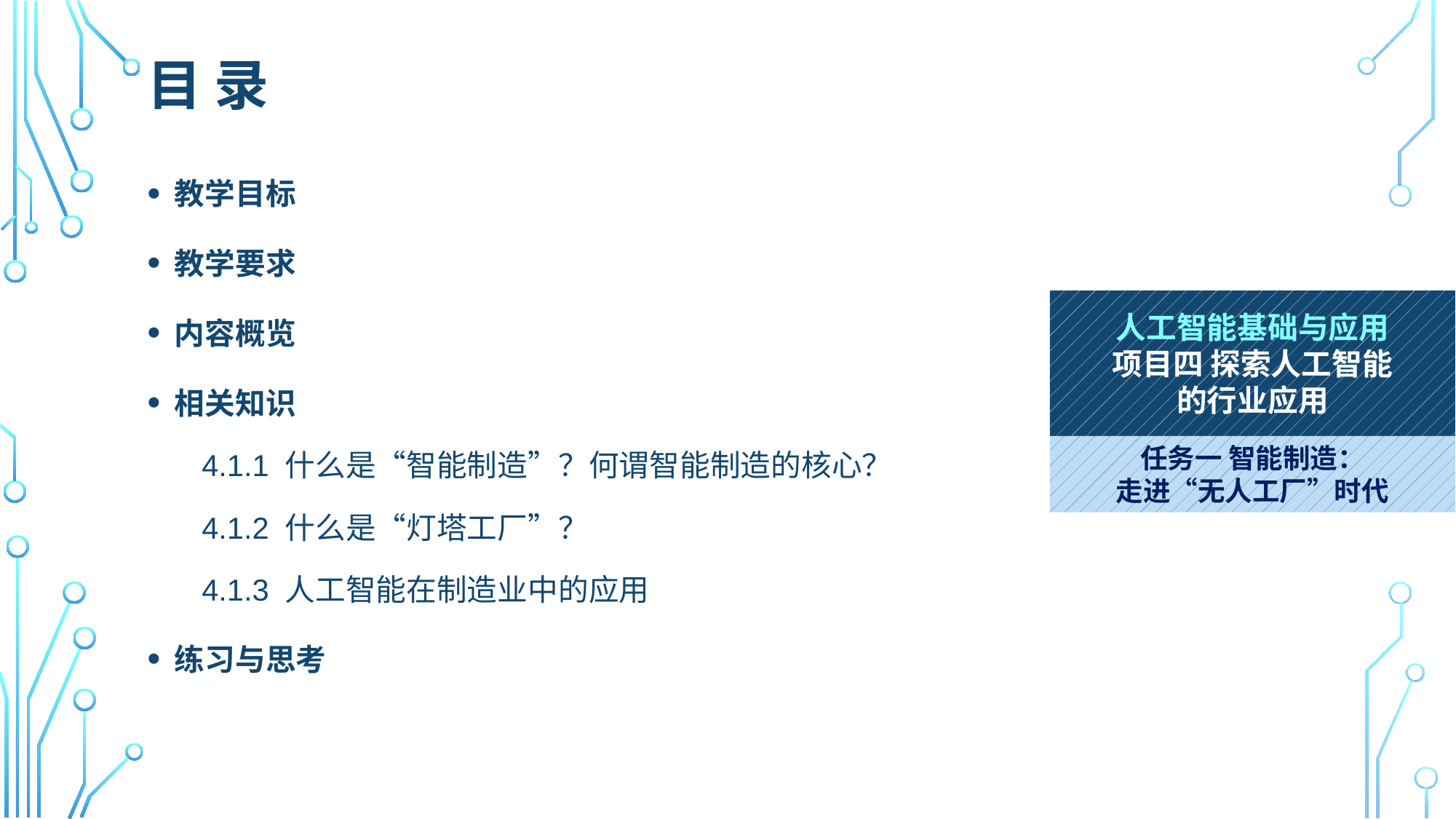

# 目 录
教学目标
教学要求
内容概览
相关知识
4.1.1 什么是“智能制造”？何谓智能制造的核心？
4.1.2 什么是“灯塔工厂”？
4.1.3 人工智能在制造业中的应用
练习与思考
人工智能基础与应用
项目四 探索人工智能
的行业应用
任务一 智能制造：
走进“无人工厂”时代